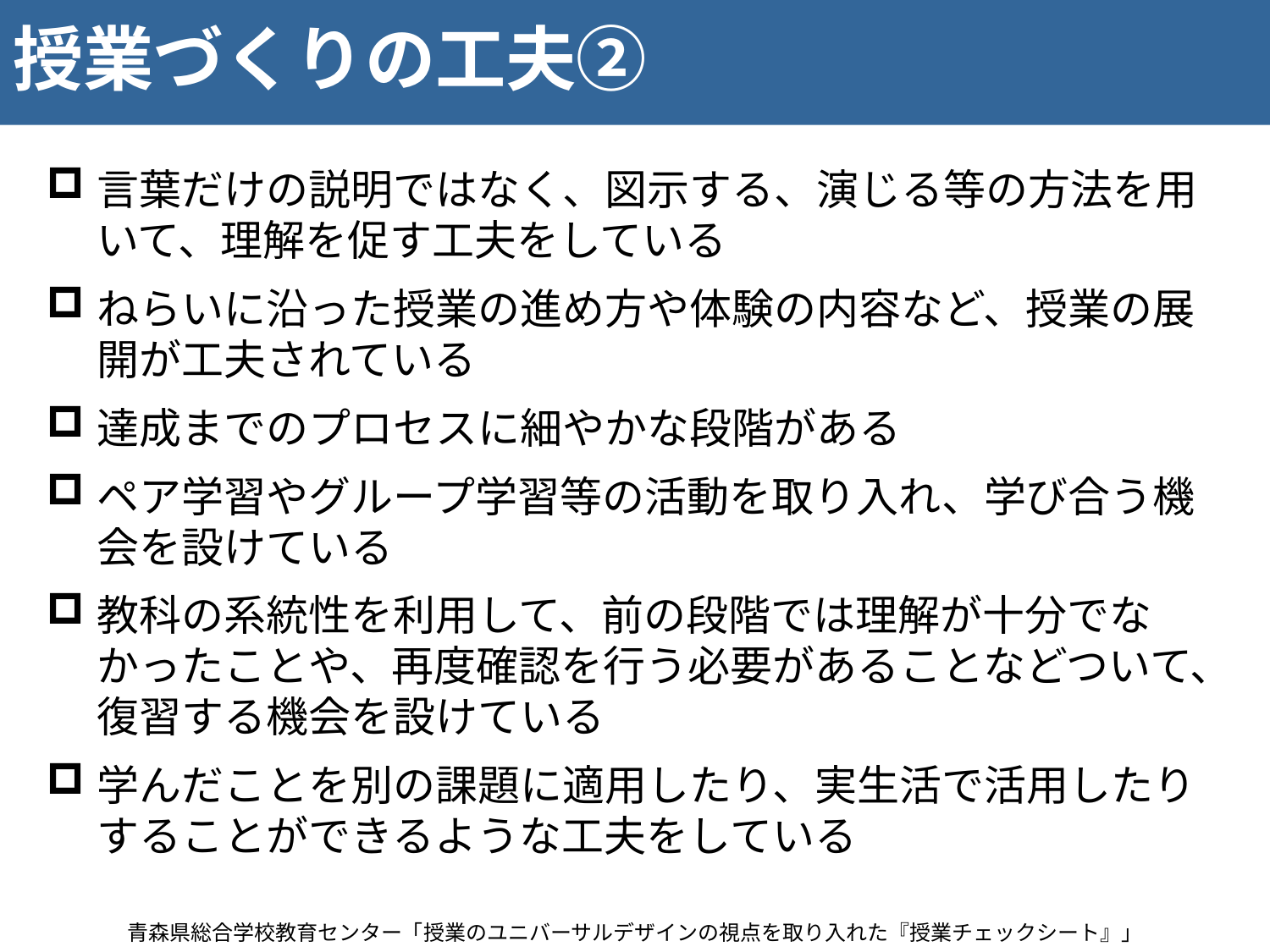

# 授業づくりの工夫②
言葉だけの説明ではなく、図示する、演じる等の方法を用いて、理解を促す工夫をしている
ねらいに沿った授業の進め方や体験の内容など、授業の展開が工夫されている
達成までのプロセスに細やかな段階がある
ペア学習やグループ学習等の活動を取り入れ、学び合う機会を設けている
教科の系統性を利用して、前の段階では理解が十分でなかったことや、再度確認を行う必要があることなどついて、復習する機会を設けている
学んだことを別の課題に適用したり、実生活で活用したりすることができるような工夫をしている
青森県総合学校教育センター「授業のユニバーサルデザインの視点を取り入れた『授業チェックシート』」